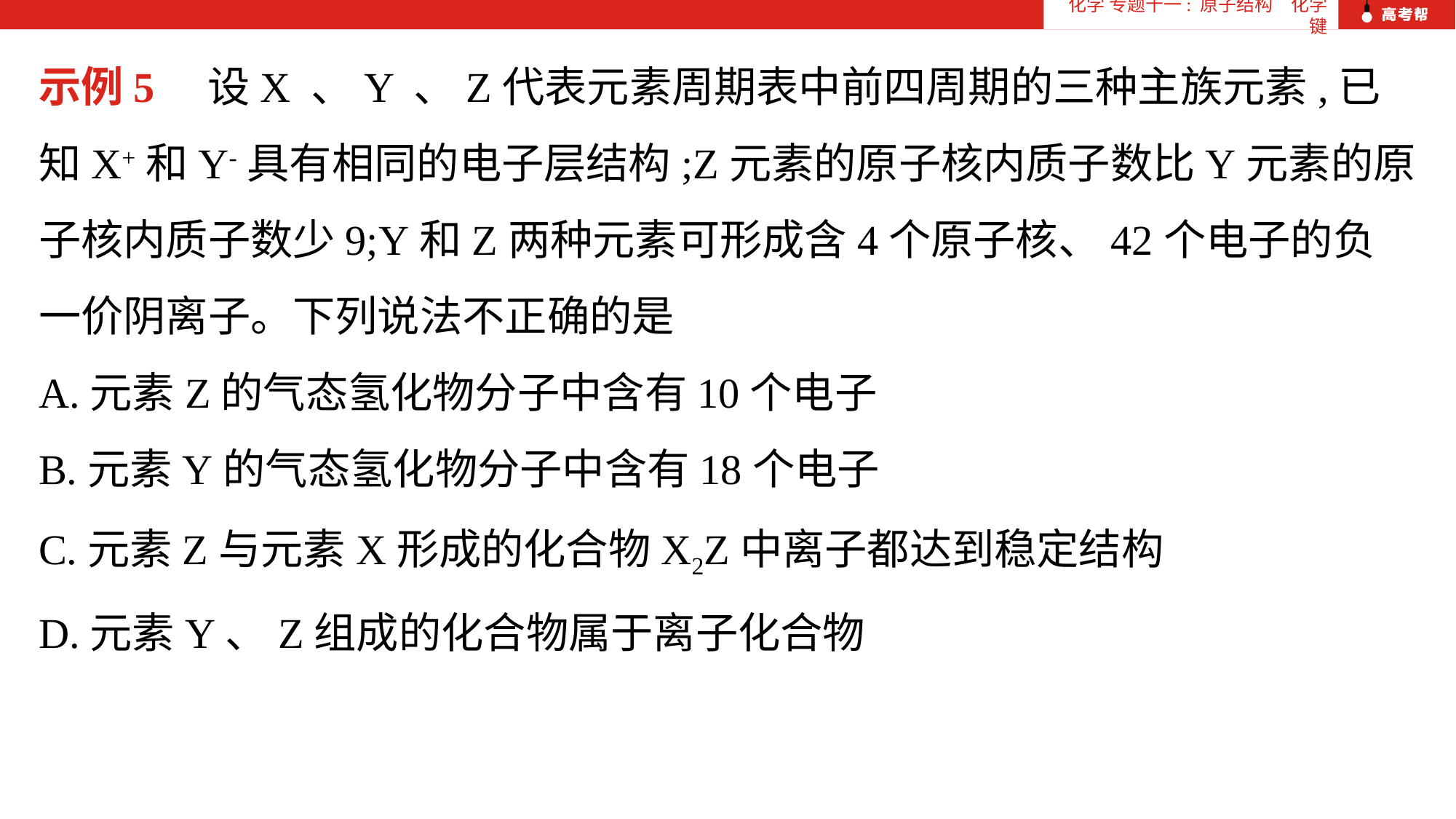

化学 专题十一: 原子结构　化学键

示例5　设X 、Y 、Z代表元素周期表中前四周期的三种主族元素,已知X+和Y-具有相同的电子层结构;Z元素的原子核内质子数比Y元素的原子核内质子数少9;Y和Z两种元素可形成含4个原子核、42个电子的负一价阴离子。下列说法不正确的是
A.元素Z的气态氢化物分子中含有10个电子
B.元素Y的气态氢化物分子中含有18个电子
C.元素Z与元素X形成的化合物X2Z中离子都达到稳定结构
D.元素Y、Z组成的化合物属于离子化合物